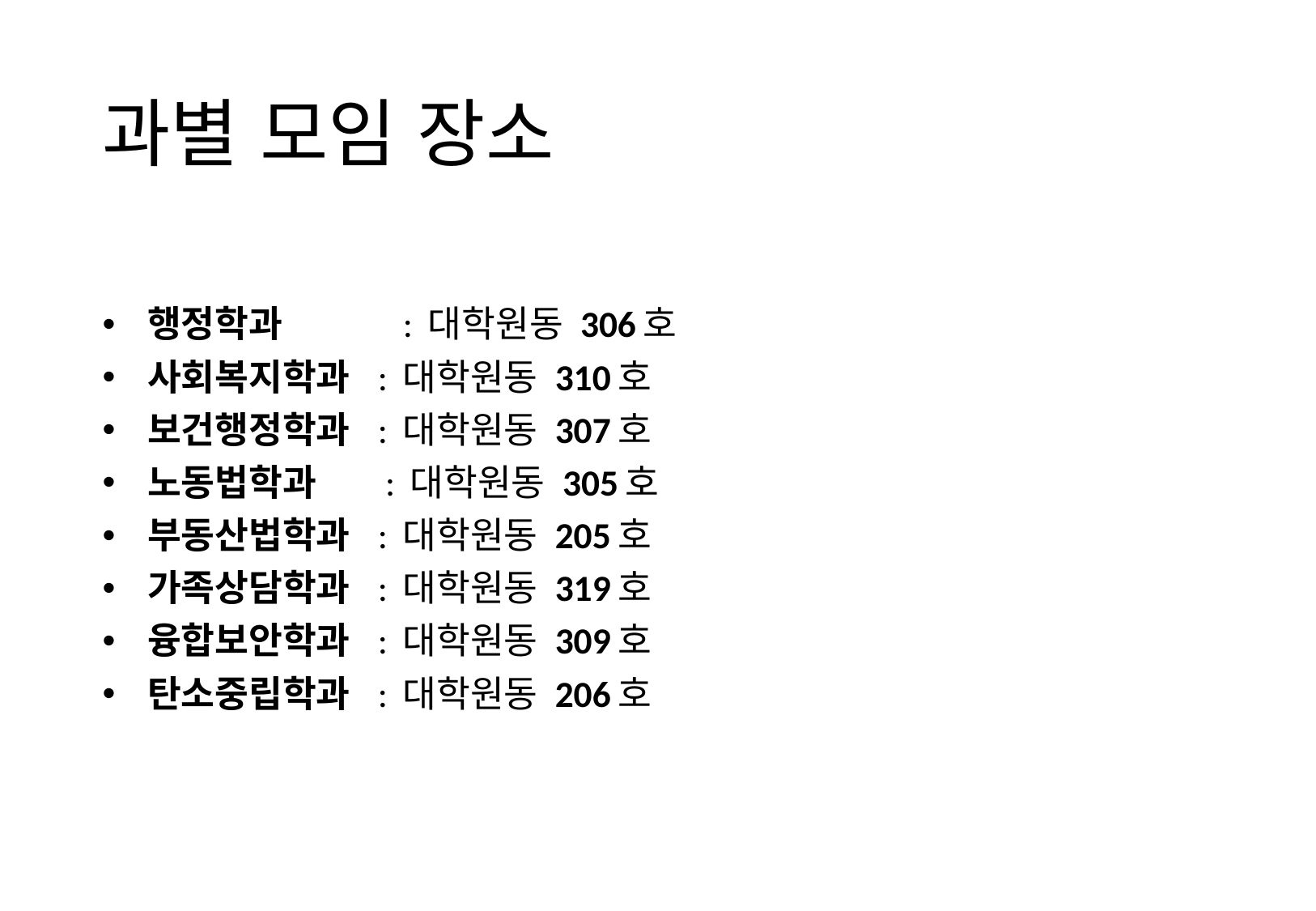

# 과별 모임 장소

 행정학과           : 대학원동 306호
 사회복지학과  : 대학원동 310호
 보건행정학과  : 대학원동 307호
 노동법학과      : 대학원동 305호
 부동산법학과  : 대학원동 205호
 가족상담학과  : 대학원동 319호
 융합보안학과  : 대학원동 309호
 탄소중립학과  : 대학원동 206호